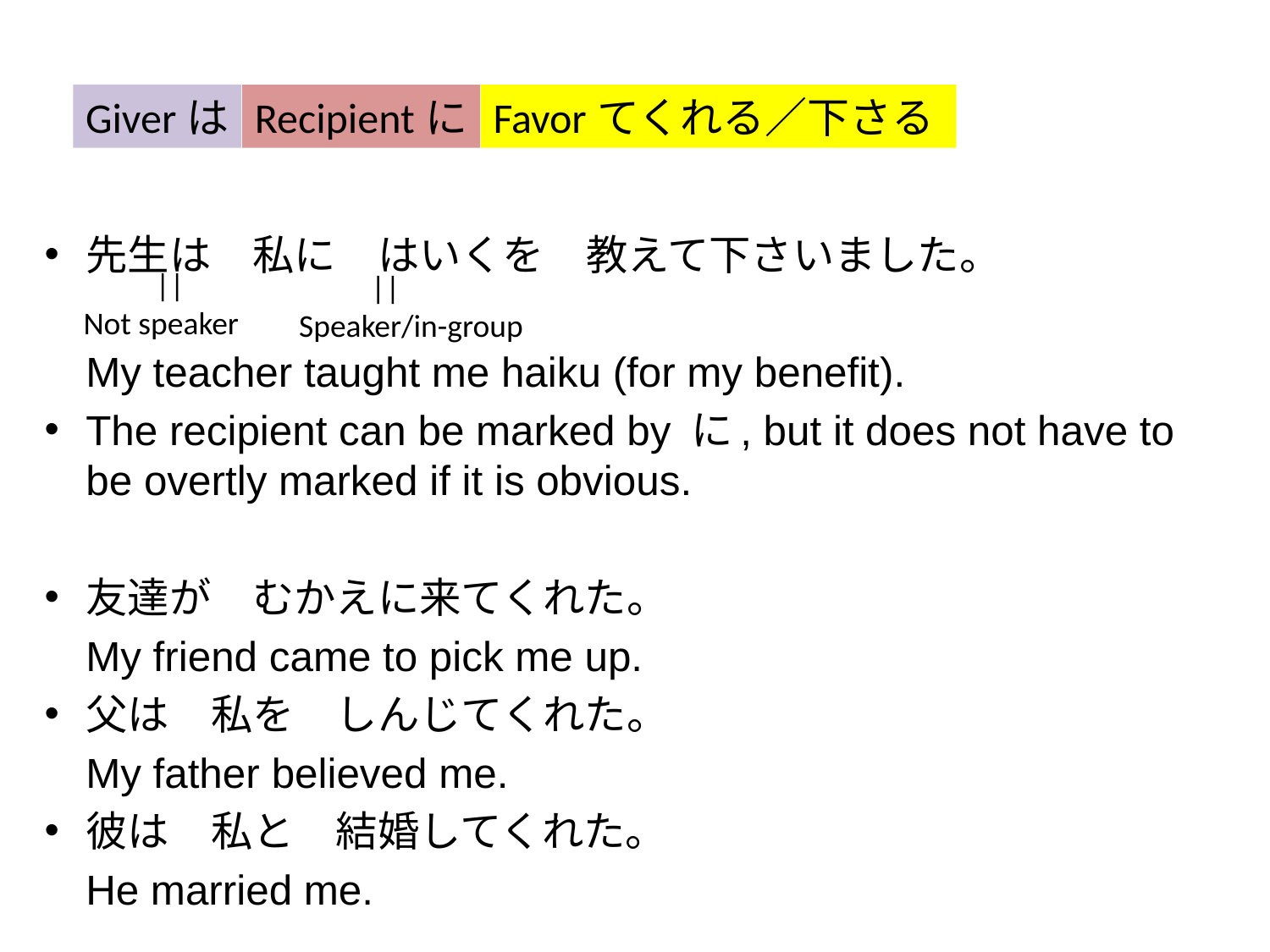

Giverは
Recipientに
Favorてくれる／下さる
先生は　私に　はいくを　教えて下さいました。

	My teacher taught me haiku (for my benefit).
The recipient can be marked by に, but it does not have to be overtly marked if it is obvious.

友達が　むかえに来てくれた。
	My friend came to pick me up.
父は　私を　しんじてくれた。
	My father believed me.
彼は　私と　結婚してくれた。
	He married me.
          ||
Not speaker
          ||
Speaker/in-group